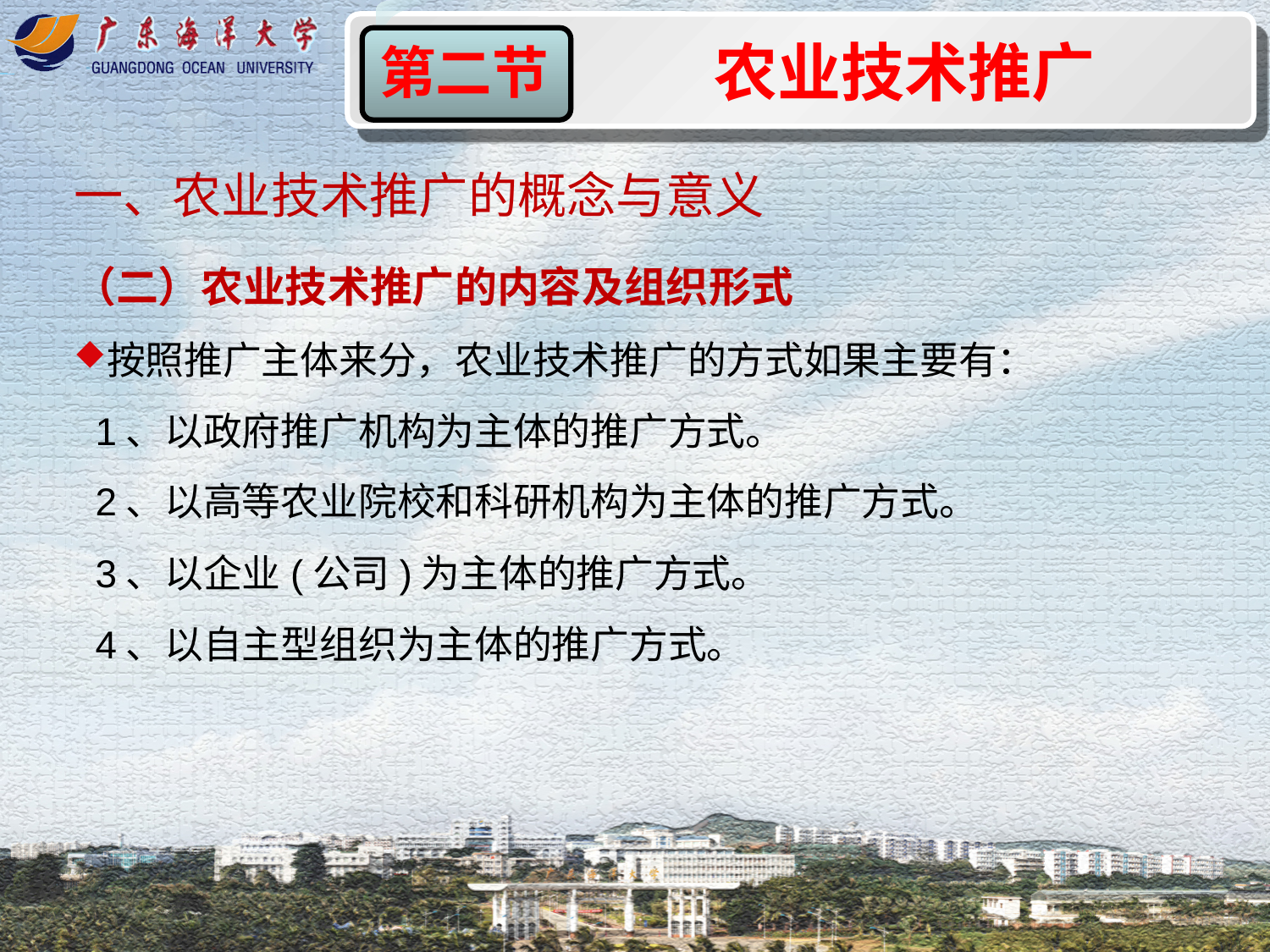

农业技术推广

第二节
一、农业技术推广的概念与意义
（二）农业技术推广的内容及组织形式
按照推广主体来分，农业技术推广的方式如果主要有：
  1、以政府推广机构为主体的推广方式。
  2、以高等农业院校和科研机构为主体的推广方式。
  3、以企业(公司)为主体的推广方式。
  4、以自主型组织为主体的推广方式。